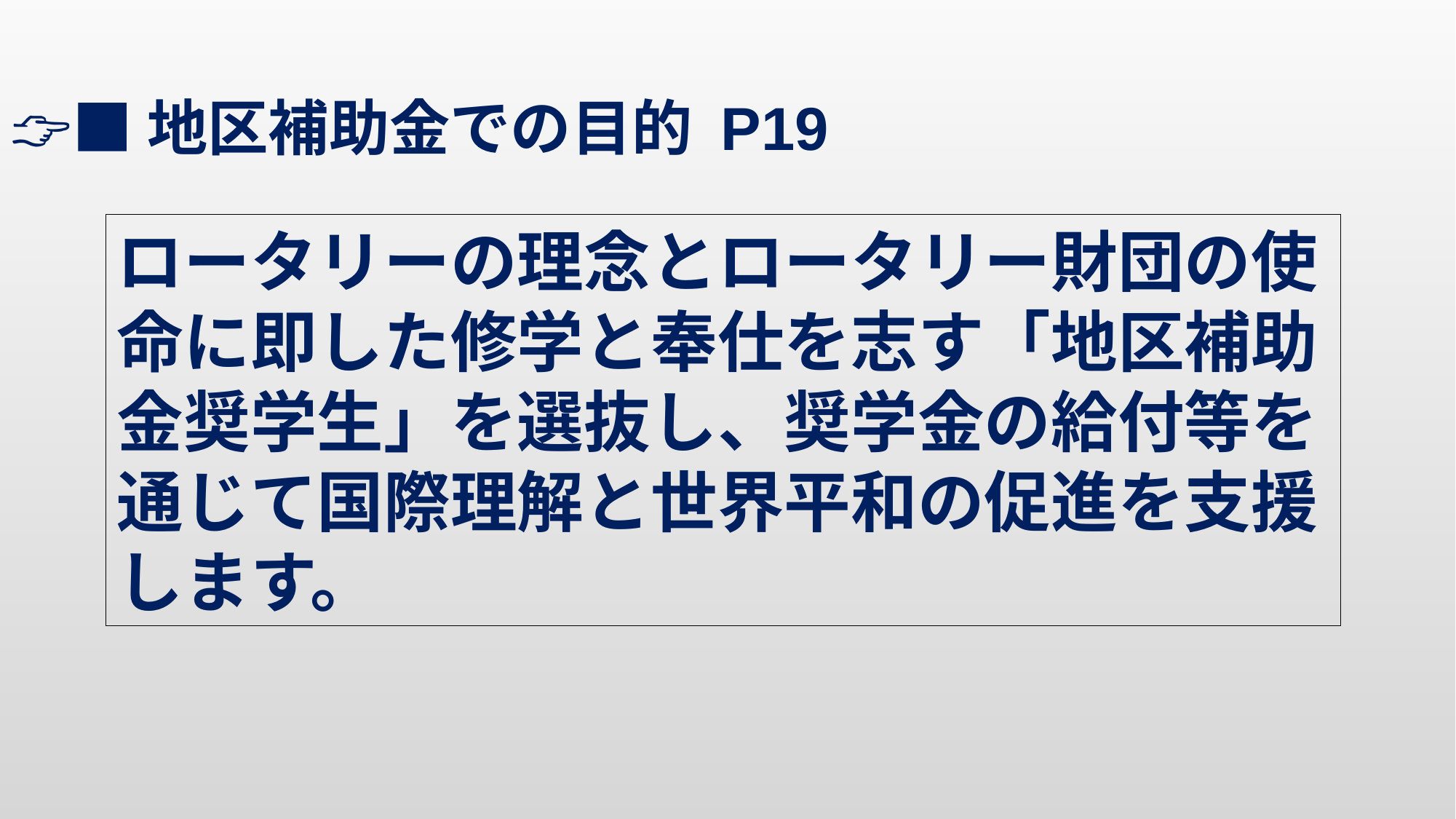

👉■地区補助金での目的 P19

ロータリーの理念とロータリー財団の使命に即した修学と奉仕を志す「地区補助金奨学生」を選抜し、奨学金の給付等を通じて国際理解と世界平和の促進を支援します。